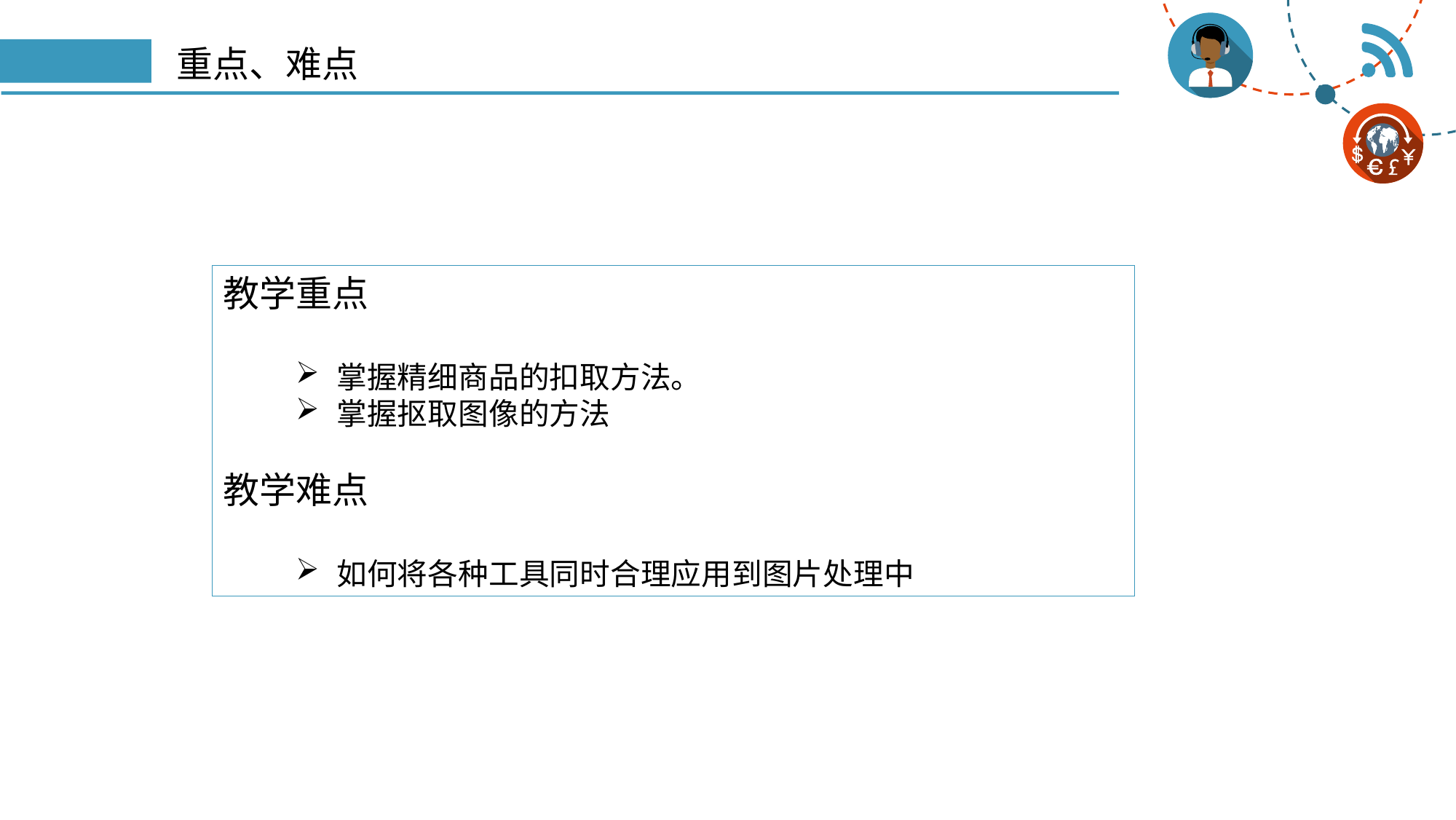

# 重点、难点
教学重点

掌握精细商品的扣取方法。
掌握抠取图像的方法

教学难点

如何将各种工具同时合理应用到图片处理中